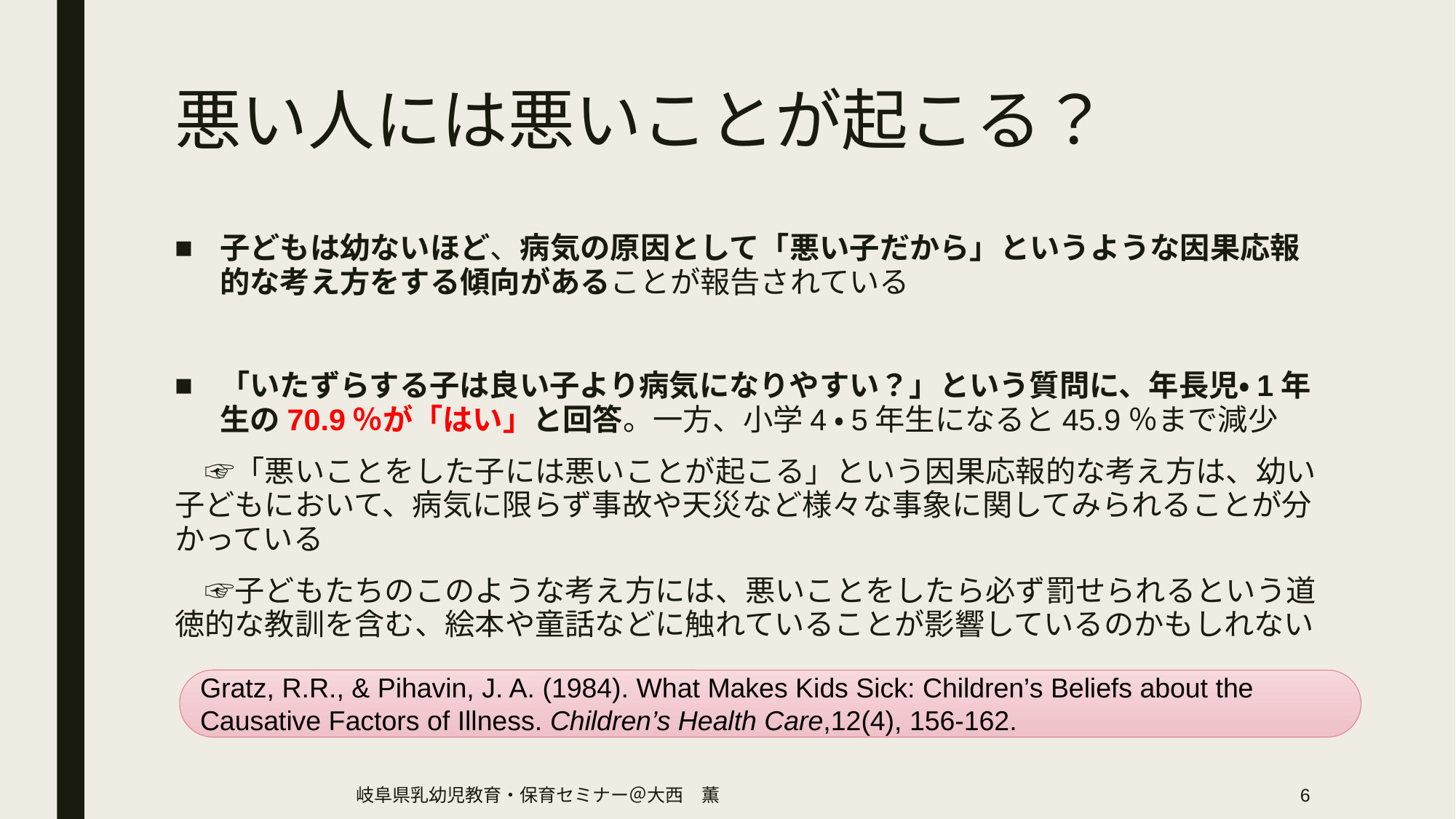

# 悪い人には悪いことが起こる？
子どもは幼ないほど、病気の原因として「悪い子だから」というような因果応報的な考え方をする傾向があることが報告されている

「いたずらする子は良い子より病気になりやすい？」という質問に、年長児・1年生の70.9％が「はい」と回答。一方、小学4・5年生になると45.9％まで減少
　☞「悪いことをした子には悪いことが起こる」という因果応報的な考え方は、幼い子どもにおいて、病気に限らず事故や天災など様々な事象に関してみられることが分かっている
　☞子どもたちのこのような考え方には、悪いことをしたら必ず罰せられるという道徳的な教訓を含む、絵本や童話などに触れていることが影響しているのかもしれない

Gratz, R.R., & Pihavin, J. A. (1984). What Makes Kids Sick: Children’s Beliefs about the Causative Factors of Illness. Children’s Health Care,12(4), 156-162.
岐阜県乳幼児教育・保育セミナー＠大西　薫
6